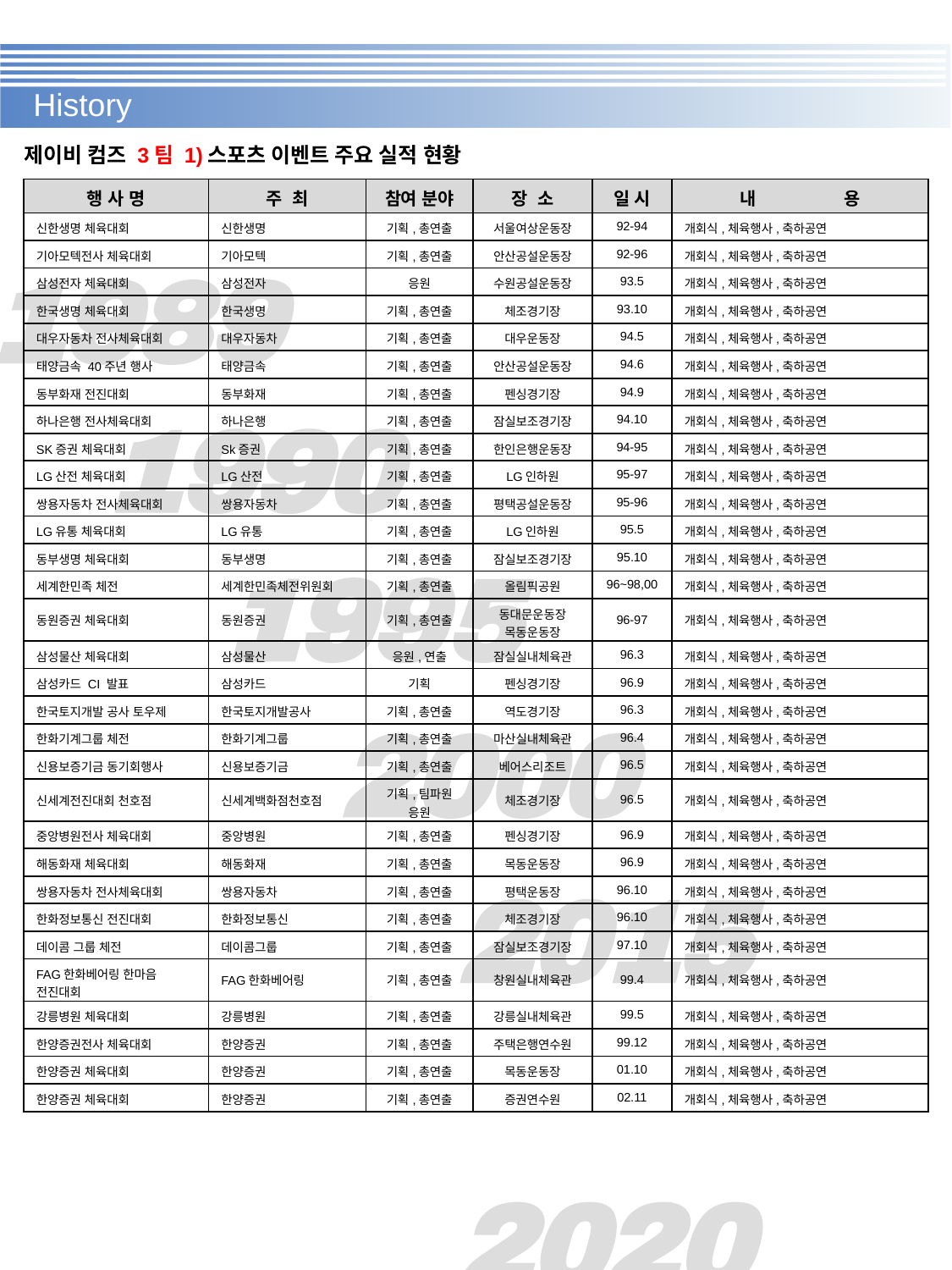

History
제이비 컴즈 3팀 1)스포츠 이벤트 주요 실적 현황
| 행 사 명 | 주 최 | 참여 분야 | 장 소 | 일 시 | 내 용 |
| --- | --- | --- | --- | --- | --- |
| 신한생명 체육대회 | 신한생명 | 기획,총연출 | 서울여상운동장 | 92-94 | 개회식,체육행사,축하공연 |
| 기아모텍전사 체육대회 | 기아모텍 | 기획,총연출 | 안산공설운동장 | 92-96 | 개회식,체육행사,축하공연 |
| 삼성전자 체육대회 | 삼성전자 | 응원 | 수원공설운동장 | 93.5 | 개회식,체육행사,축하공연 |
| 한국생명 체육대회 | 한국생명 | 기획,총연출 | 체조경기장 | 93.10 | 개회식,체육행사,축하공연 |
| 대우자동차 전사체육대회 | 대우자동차 | 기획,총연출 | 대우운동장 | 94.5 | 개회식,체육행사,축하공연 |
| 태양금속 40주년 행사 | 태양금속 | 기획,총연출 | 안산공설운동장 | 94.6 | 개회식,체육행사,축하공연 |
| 동부화재 전진대회 | 동부화재 | 기획,총연출 | 펜싱경기장 | 94.9 | 개회식,체육행사,축하공연 |
| 하나은행 전사체육대회 | 하나은행 | 기획,총연출 | 잠실보조경기장 | 94.10 | 개회식,체육행사,축하공연 |
| SK증권 체육대회 | Sk증권 | 기획,총연출 | 한인은행운동장 | 94-95 | 개회식,체육행사,축하공연 |
| LG산전 체육대회 | LG산전 | 기획,총연출 | LG인하원 | 95-97 | 개회식,체육행사,축하공연 |
| 쌍용자동차 전사체육대회 | 쌍용자동차 | 기획,총연출 | 평택공설운동장 | 95-96 | 개회식,체육행사,축하공연 |
| LG유통 체육대회 | LG유통 | 기획,총연출 | LG인하원 | 95.5 | 개회식,체육행사,축하공연 |
| 동부생명 체육대회 | 동부생명 | 기획,총연출 | 잠실보조경기장 | 95.10 | 개회식,체육행사,축하공연 |
| 세계한민족 체전 | 세계한민족체전위원회 | 기획,총연출 | 올림픽공원 | 96~98,00 | 개회식,체육행사,축하공연 |
| 동원증권 체육대회 | 동원증권 | 기획,총연출 | 동대문운동장 목동운동장 | 96-97 | 개회식,체육행사,축하공연 |
| 삼성물산 체육대회 | 삼성물산 | 응원,연출 | 잠실실내체육관 | 96.3 | 개회식,체육행사,축하공연 |
| 삼성카드 CI 발표 | 삼성카드 | 기획 | 펜싱경기장 | 96.9 | 개회식,체육행사,축하공연 |
| 한국토지개발 공사 토우제 | 한국토지개발공사 | 기획,총연출 | 역도경기장 | 96.3 | 개회식,체육행사,축하공연 |
| 한화기계그룹 체전 | 한화기계그룹 | 기획,총연출 | 마산실내체육관 | 96.4 | 개회식,체육행사,축하공연 |
| 신용보증기금 동기회행사 | 신용보증기금 | 기획,총연출 | 베어스리조트 | 96.5 | 개회식,체육행사,축하공연 |
| 신세계전진대회 천호점 | 신세계백화점천호점 | 기획,팀파원 응원 | 체조경기장 | 96.5 | 개회식,체육행사,축하공연 |
| 중앙병원전사 체육대회 | 중앙병원 | 기획,총연출 | 펜싱경기장 | 96.9 | 개회식,체육행사,축하공연 |
| 해동화재 체육대회 | 해동화재 | 기획,총연출 | 목동운동장 | 96.9 | 개회식,체육행사,축하공연 |
| 쌍용자동차 전사체육대회 | 쌍용자동차 | 기획,총연출 | 평택운동장 | 96.10 | 개회식,체육행사,축하공연 |
| 한화정보통신 전진대회 | 한화정보통신 | 기획,총연출 | 체조경기장 | 96.10 | 개회식,체육행사,축하공연 |
| 데이콤 그룹 체전 | 데이콤그룹 | 기획,총연출 | 잠실보조경기장 | 97.10 | 개회식,체육행사,축하공연 |
| FAG한화베어링 한마음 전진대회 | FAG한화베어링 | 기획,총연출 | 창원실내체육관 | 99.4 | 개회식,체육행사,축하공연 |
| 강릉병원 체육대회 | 강릉병원 | 기획,총연출 | 강릉실내체육관 | 99.5 | 개회식,체육행사,축하공연 |
| 한양증권전사 체육대회 | 한양증권 | 기획,총연출 | 주택은행연수원 | 99.12 | 개회식,체육행사,축하공연 |
| 한양증권 체육대회 | 한양증권 | 기획,총연출 | 목동운동장 | 01.10 | 개회식,체육행사,축하공연 |
| 한양증권 체육대회 | 한양증권 | 기획,총연출 | 증권연수원 | 02.11 | 개회식,체육행사,축하공연 |
1989
1990
1995
2000
2015
		2020